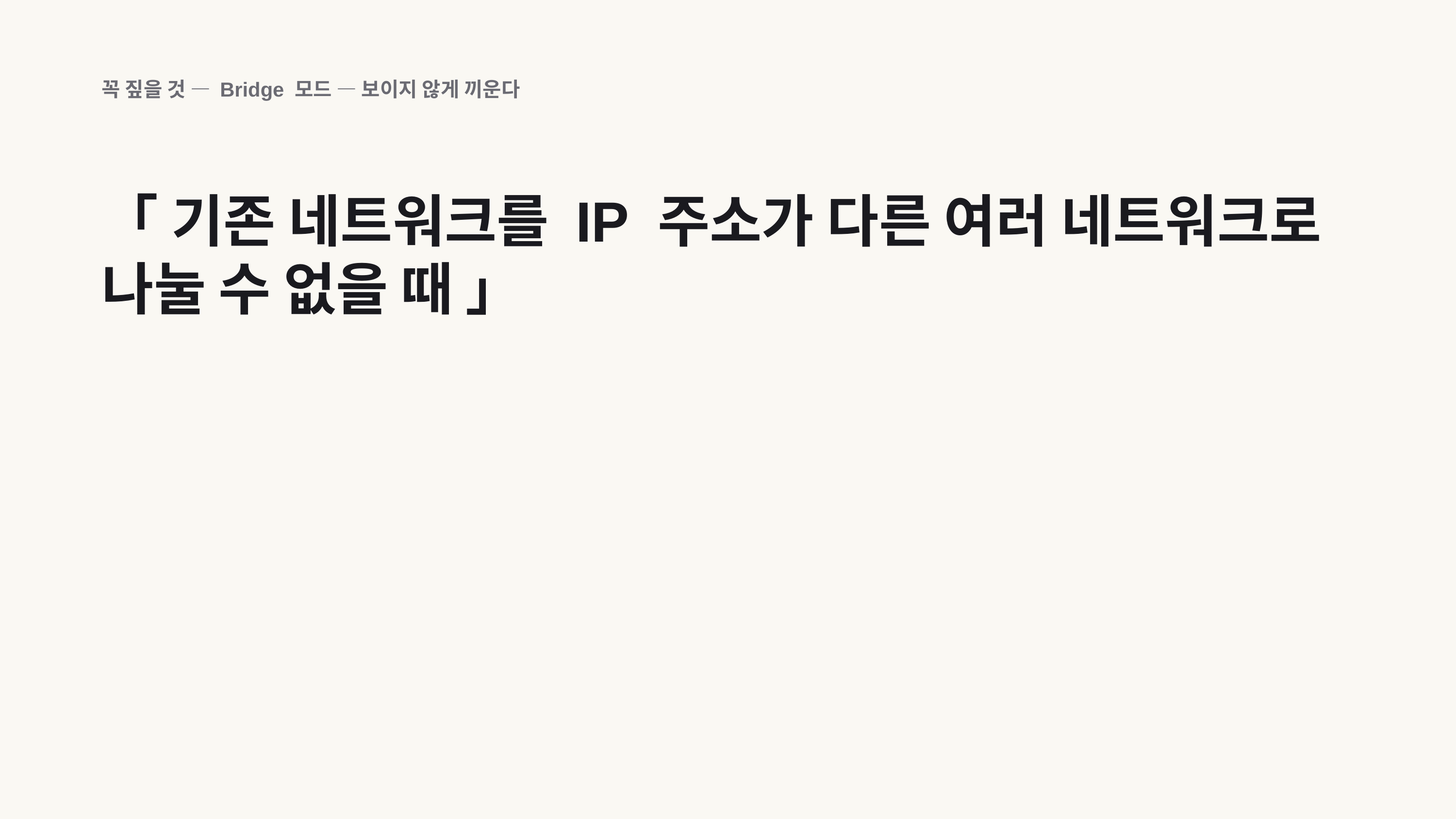

꼭 짚을 것 — Bridge 모드 — 보이지 않게 끼운다
「 기존 네트워크를 IP 주소가 다른 여러 네트워크로 나눌 수 없을 때 」